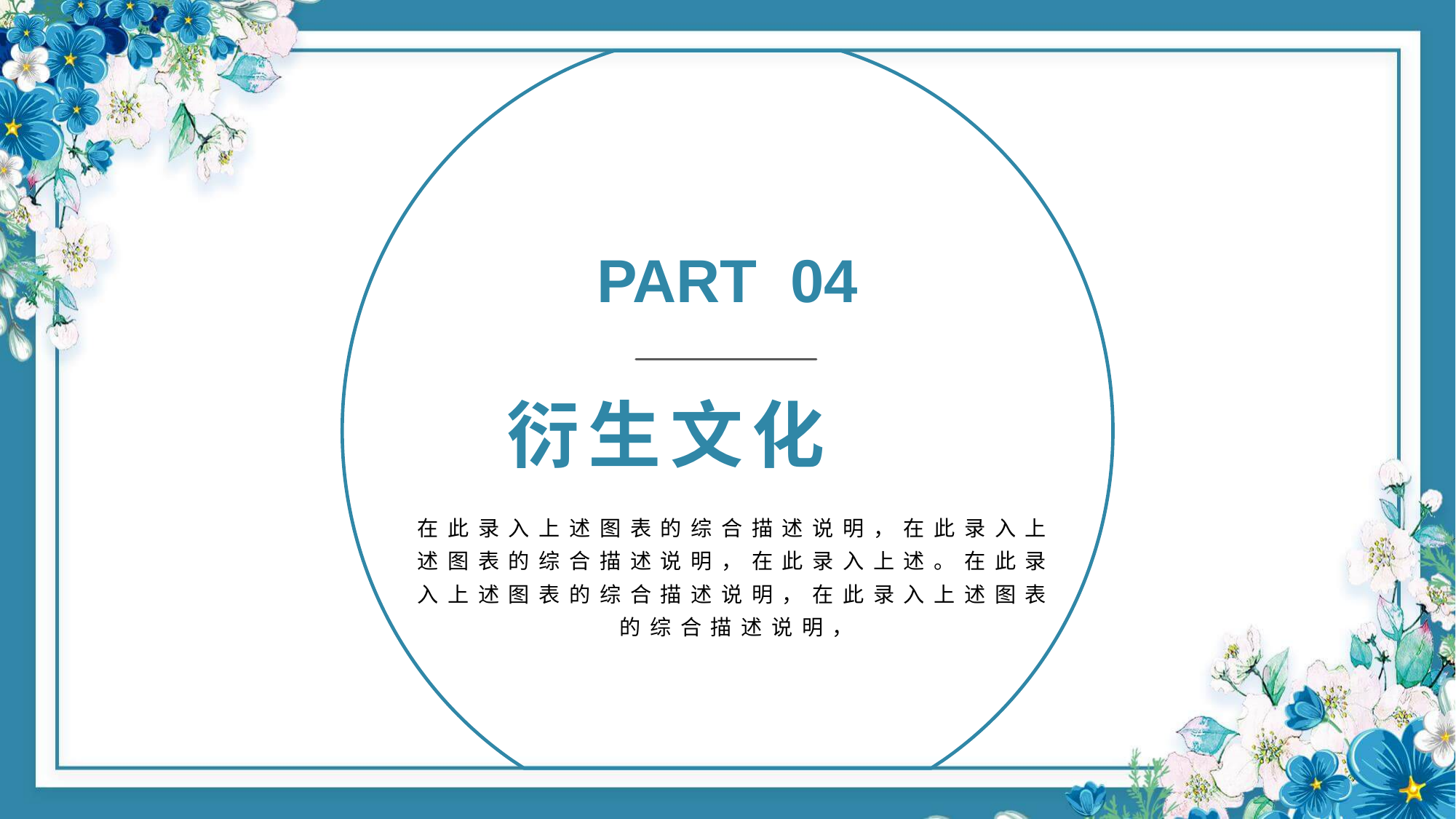

PART  04
衍生文化
在此录入上述图表的综合描述说明，在此录入上述图表的综合描述说明，在此录入上述。在此录入上述图表的综合描述说明，在此录入上述图表的综合描述说明，